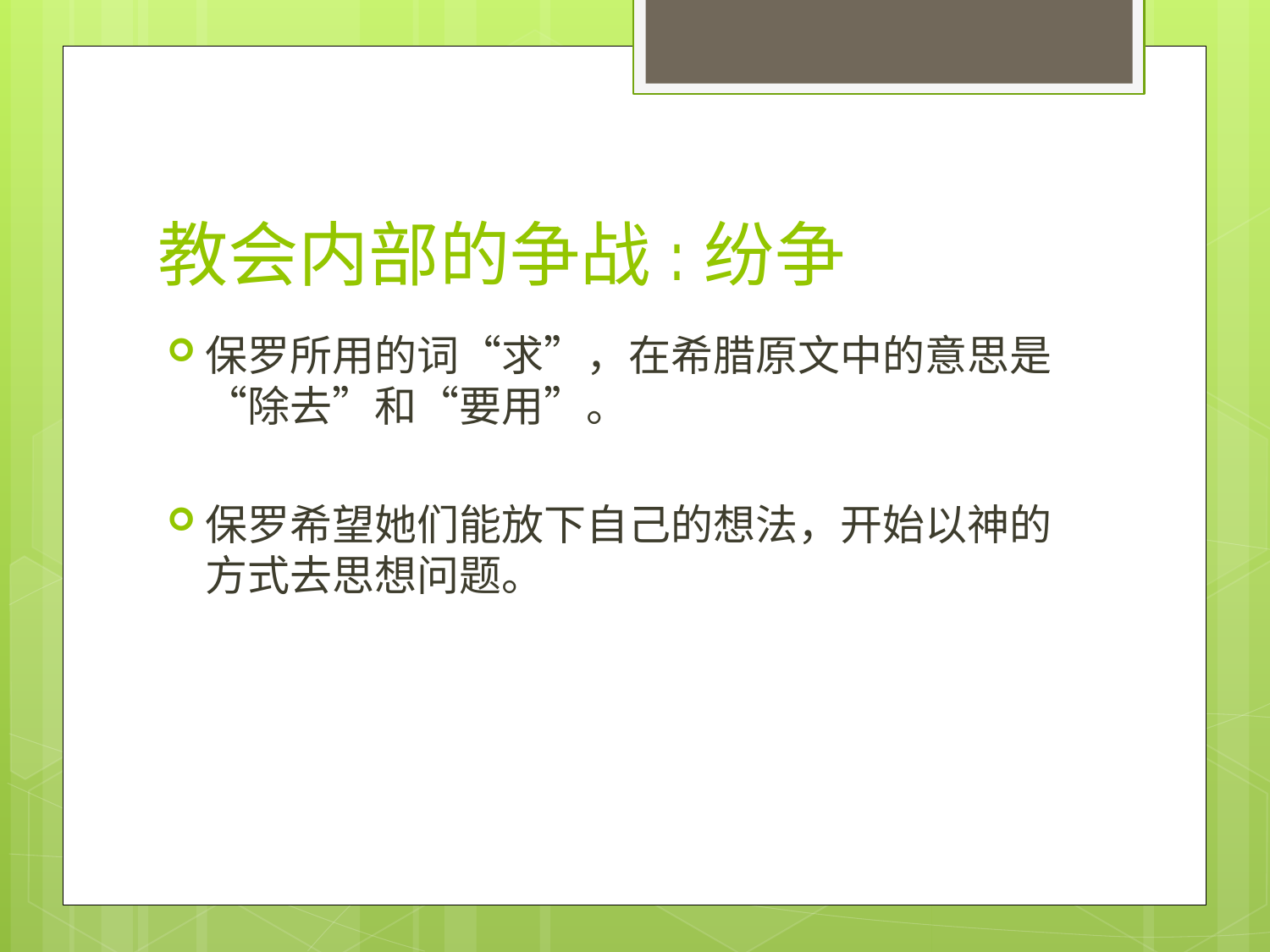

# 教会内部的争战:纷争
保罗所用的词“求”，在希腊原文中的意思是“除去”和“要用”。

保罗希望她们能放下自己的想法，开始以神的方式去思想问题。